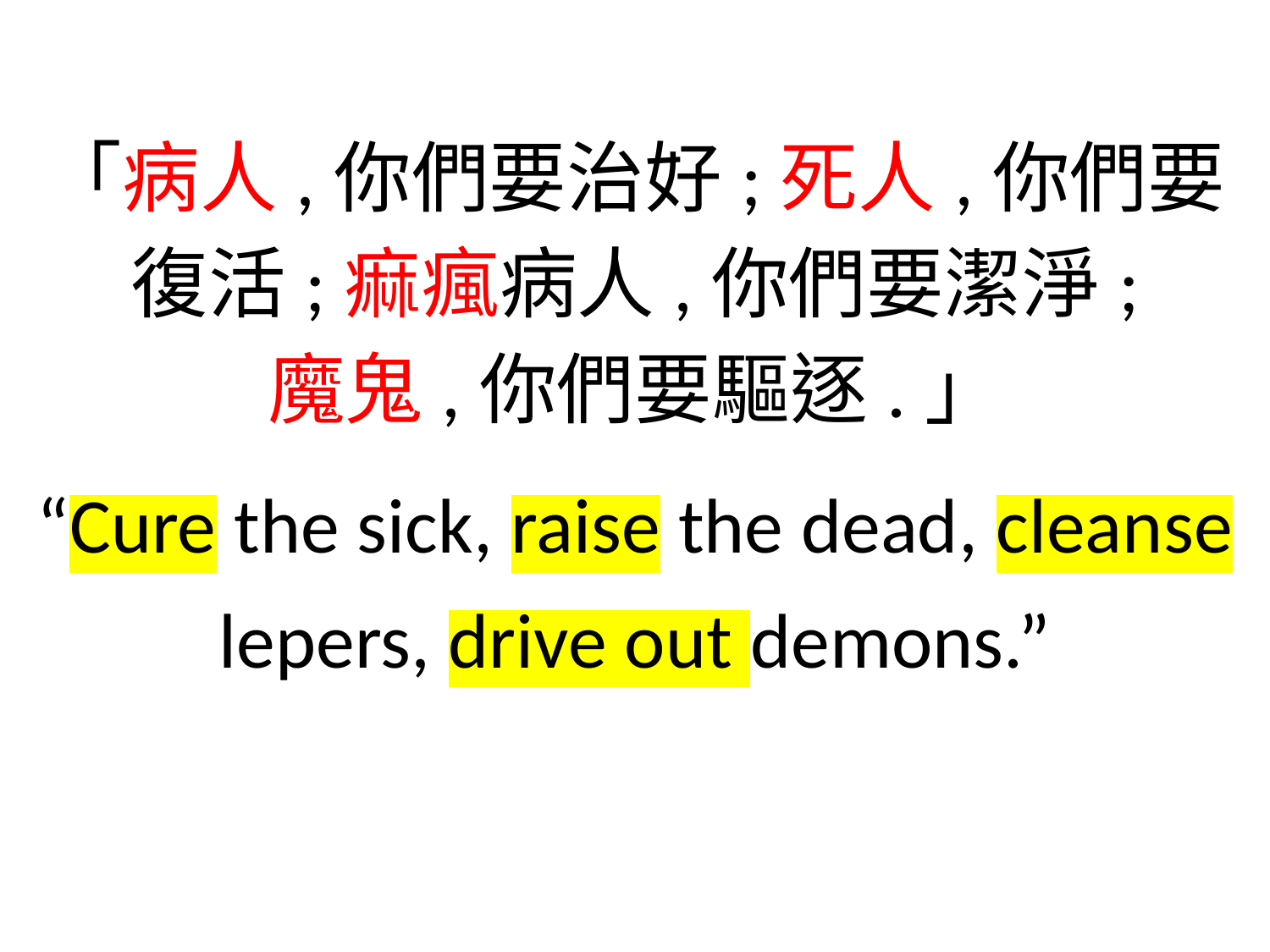

「病人,你們要治好;死人,你們要復活;痲瘋病人,你們要潔淨;
魔鬼,你們要驅逐.」
“Cure the sick, raise the dead, cleanse lepers, drive out demons.”